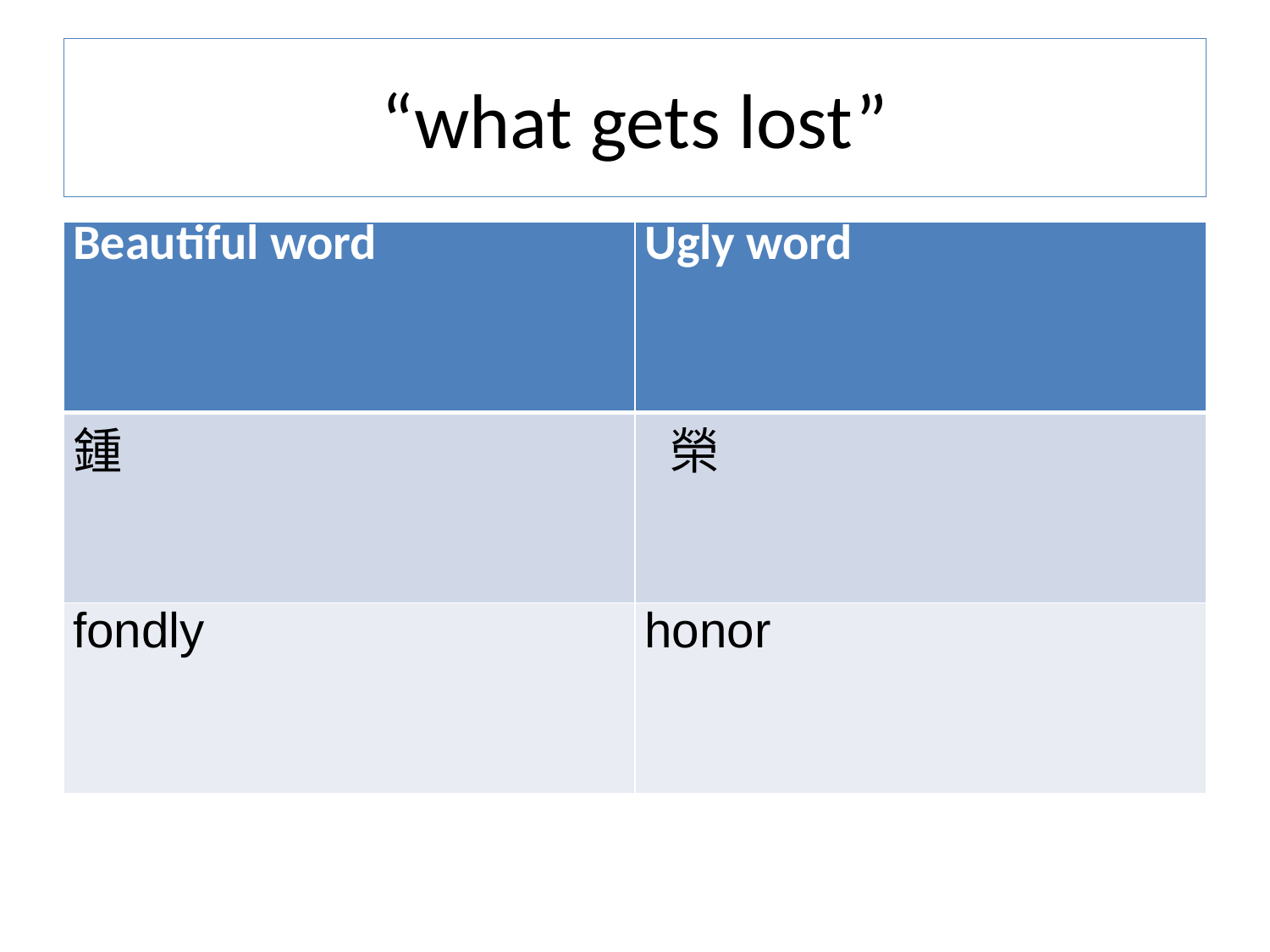

# “what gets lost”
| Beautiful word | Ugly word |
| --- | --- |
| 鍾 | 榮 |
| fondly | honor |